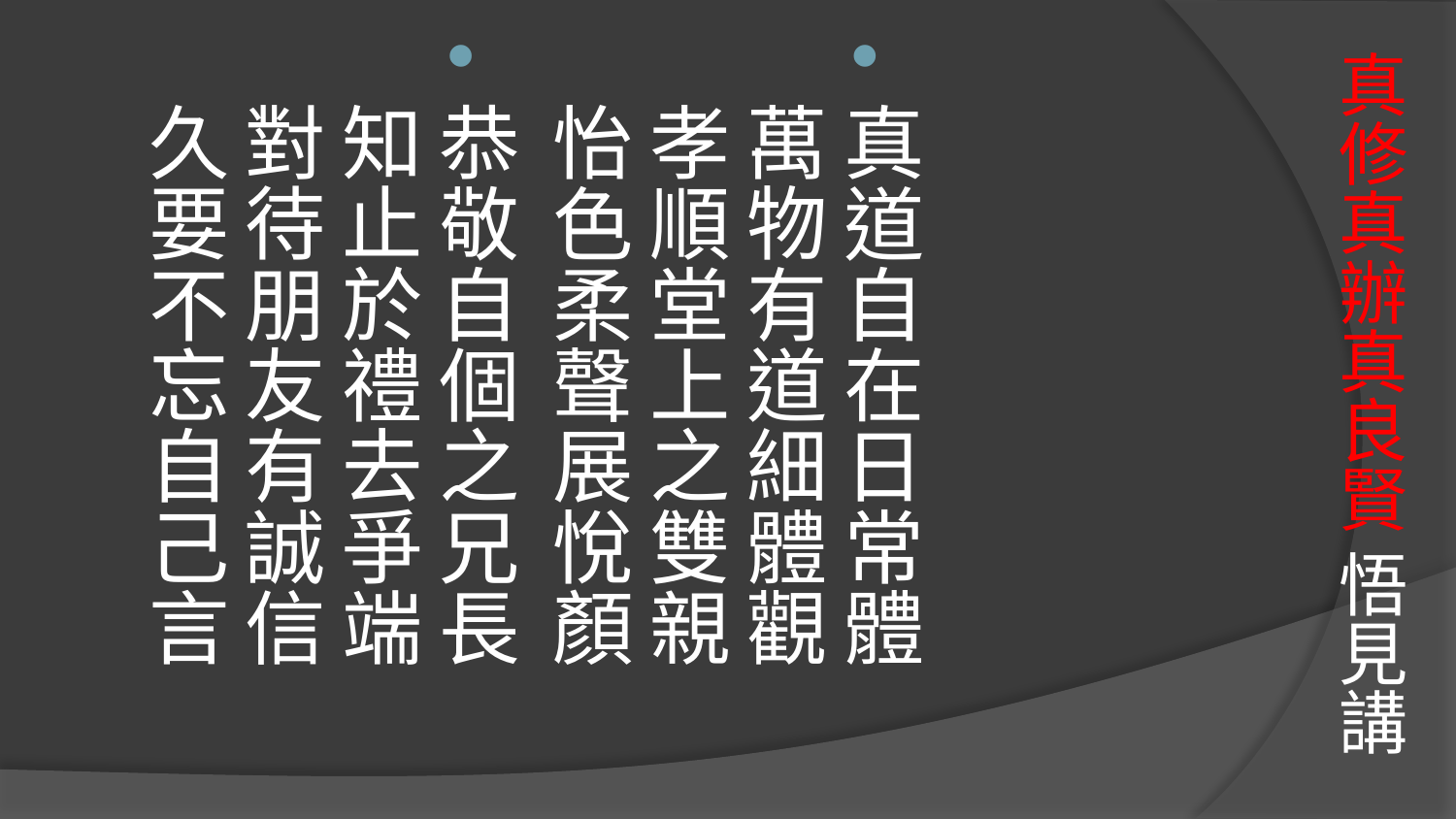

# 真修真辦真良賢 悟見講
真道自在日常體　萬物有道細體觀
孝順堂上之雙親　怡色柔聲展悅顏
恭敬自個之兄長　知止於禮去爭端
對待朋友有誠信　久要不忘自己言